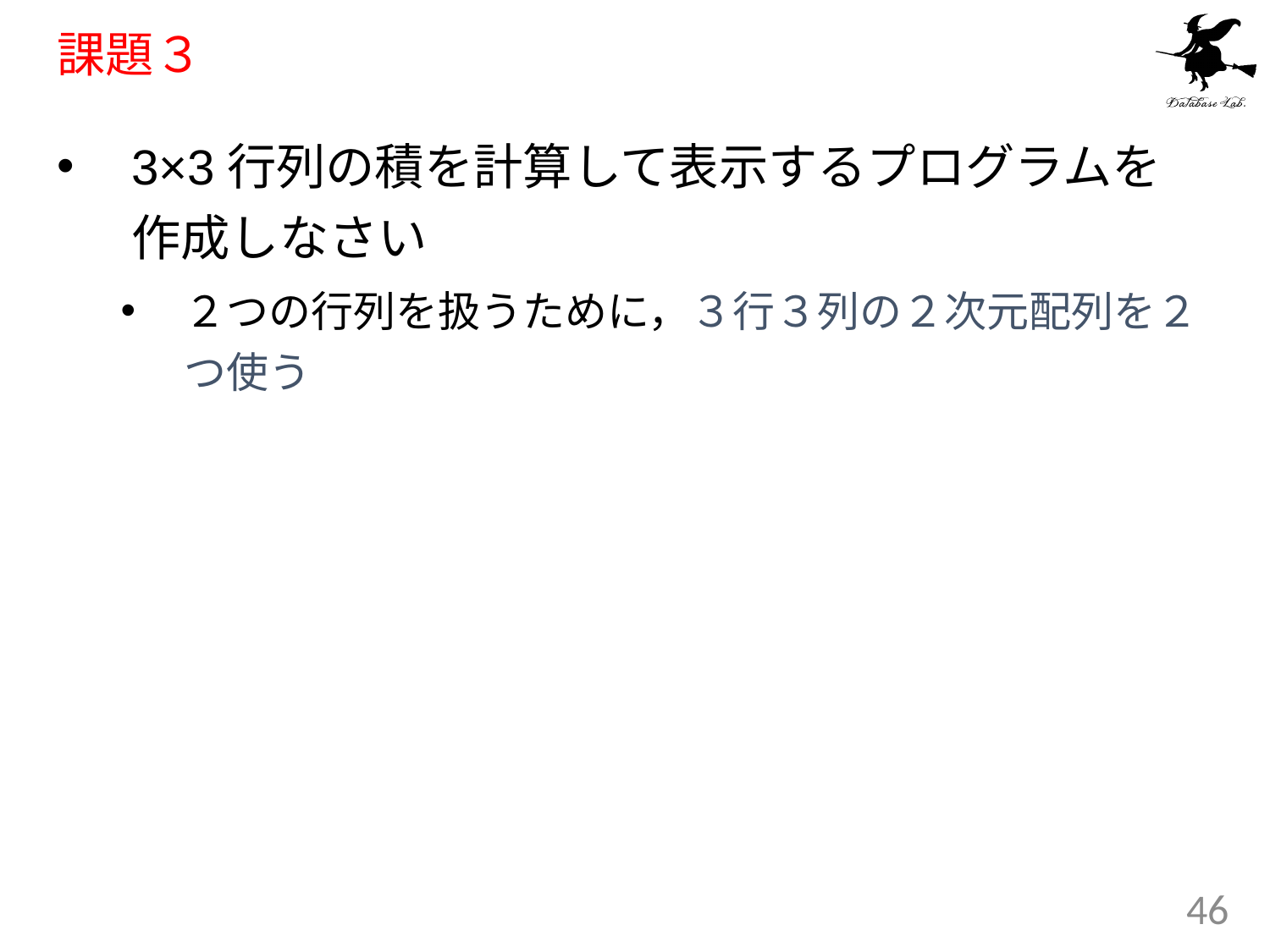

# 課題３
3×3行列の積を計算して表示するプログラムを作成しなさい
２つの行列を扱うために，３行３列の２次元配列を２つ使う

46